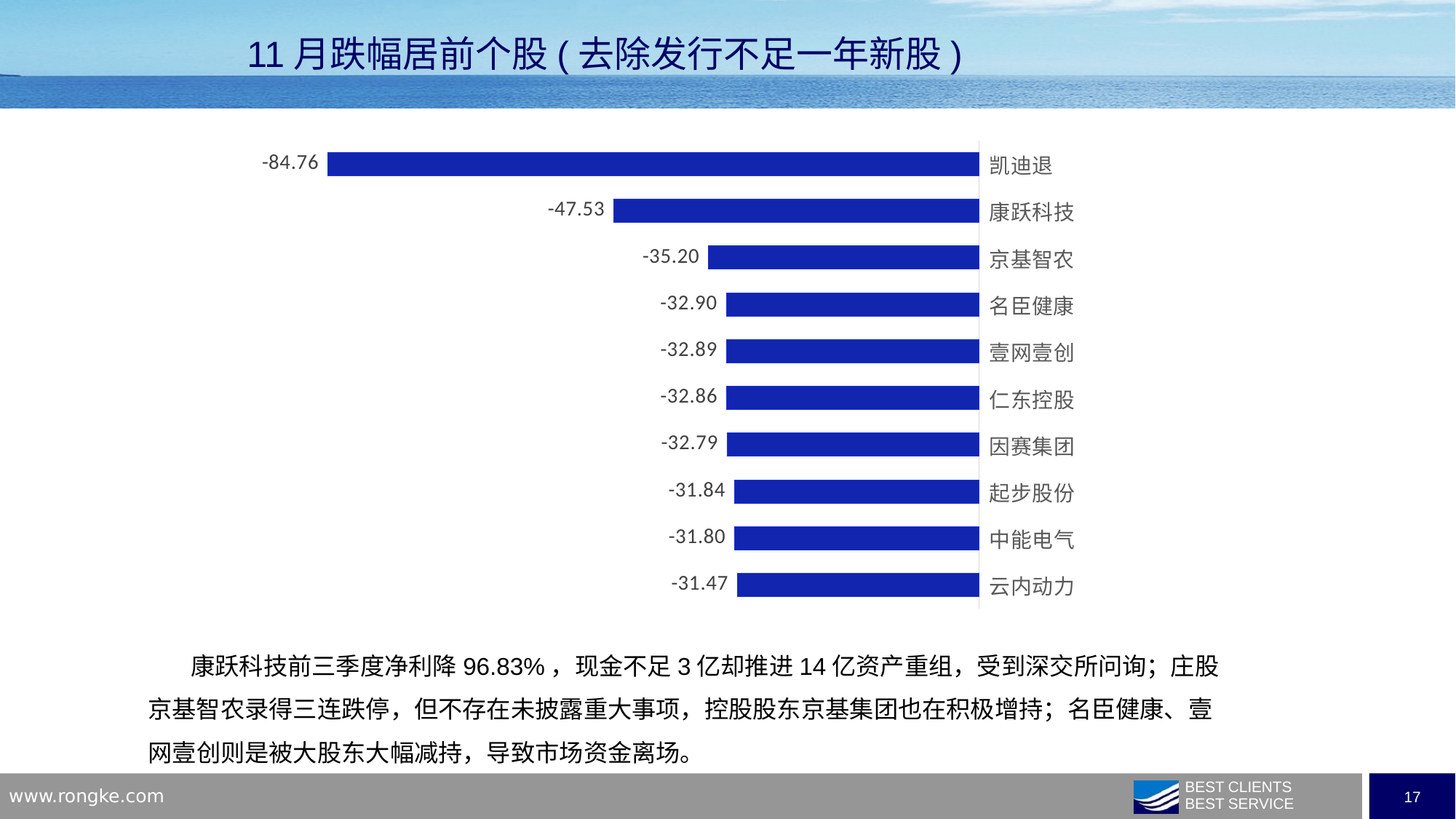

11月跌幅居前个股(去除发行不足一年新股)

[unsupported chart]

康跃科技前三季度净利降96.83%，现金不足3亿却推进14亿资产重组，受到深交所问询；庄股京基智农录得三连跌停，但不存在未披露重大事项，控股股东京基集团也在积极增持；名臣健康、壹网壹创则是被大股东大幅减持，导致市场资金离场。